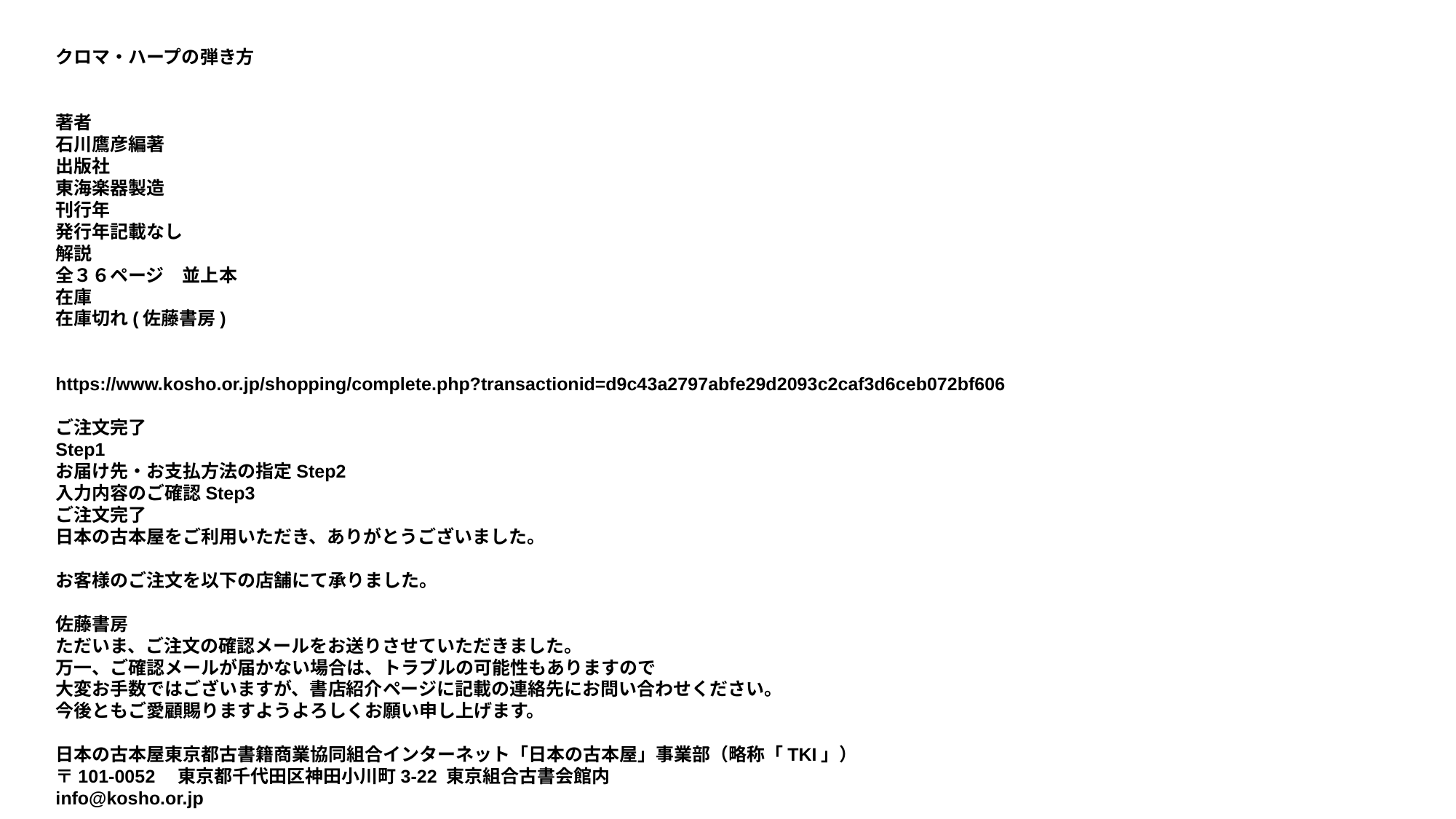

クロマ・ハープの弾き方

著者
石川鷹彦編著
出版社
東海楽器製造
刊行年
発行年記載なし
解説
全３６ページ　並上本
在庫
在庫切れ(佐藤書房)

https://www.kosho.or.jp/shopping/complete.php?transactionid=d9c43a2797abfe29d2093c2caf3d6ceb072bf606

ご注文完了
Step1
お届け先・お支払方法の指定Step2
入力内容のご確認Step3
ご注文完了
日本の古本屋をご利用いただき、ありがとうございました。

お客様のご注文を以下の店舗にて承りました。

佐藤書房
ただいま、ご注文の確認メールをお送りさせていただきました。
万一、ご確認メールが届かない場合は、トラブルの可能性もありますので
大変お手数ではございますが、書店紹介ページに記載の連絡先にお問い合わせください。
今後ともご愛顧賜りますようよろしくお願い申し上げます。

日本の古本屋東京都古書籍商業協同組合インターネット「日本の古本屋」事業部（略称「TKI」）
〒101-0052　東京都千代田区神田小川町3-22 東京組合古書会館内
info@kosho.or.jp